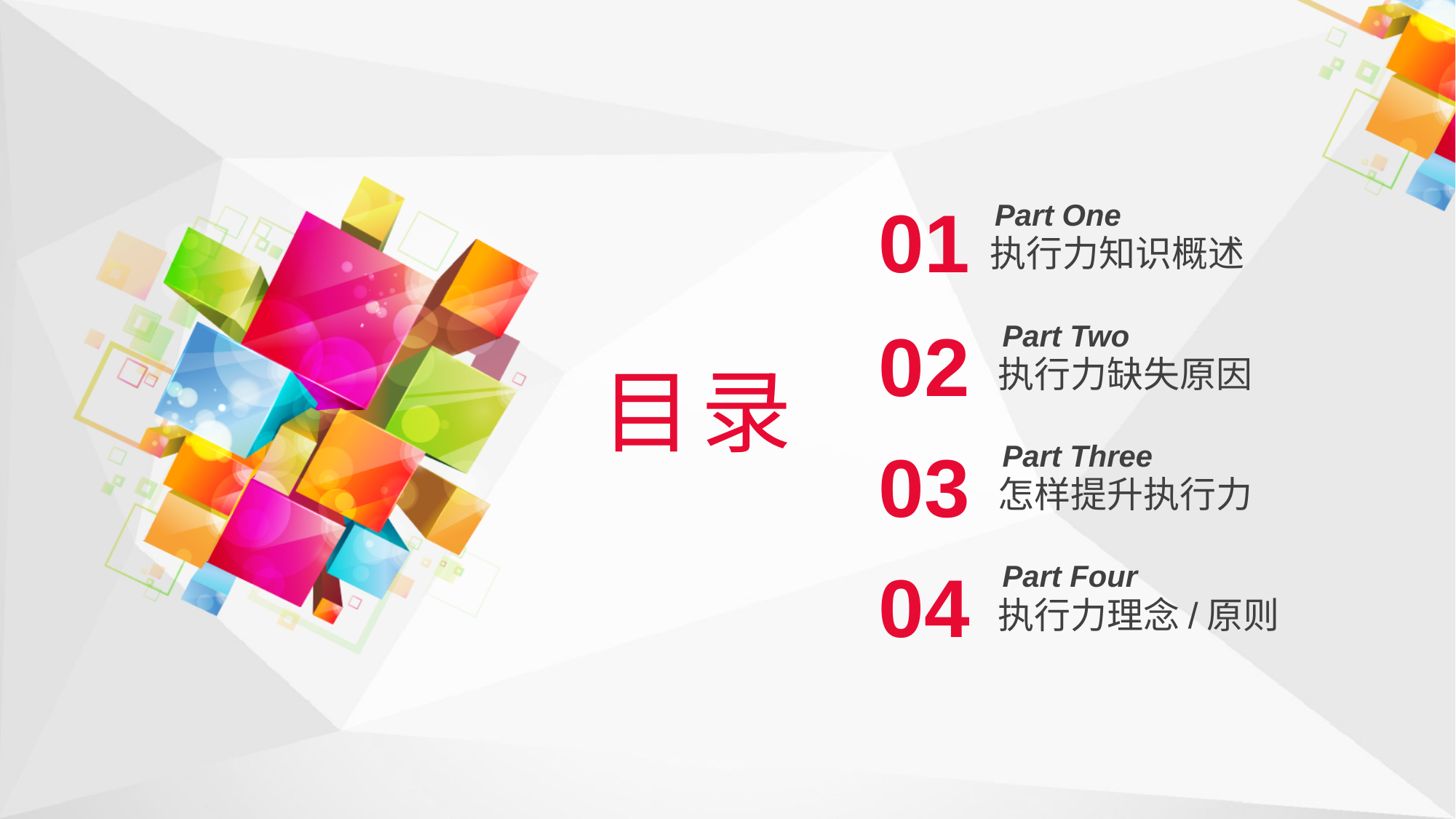

01
Part One
执行力知识概述
Part Two
02
执行力缺失原因
目录
Part Three
03
怎样提升执行力
Part Four
04
执行力理念/原则